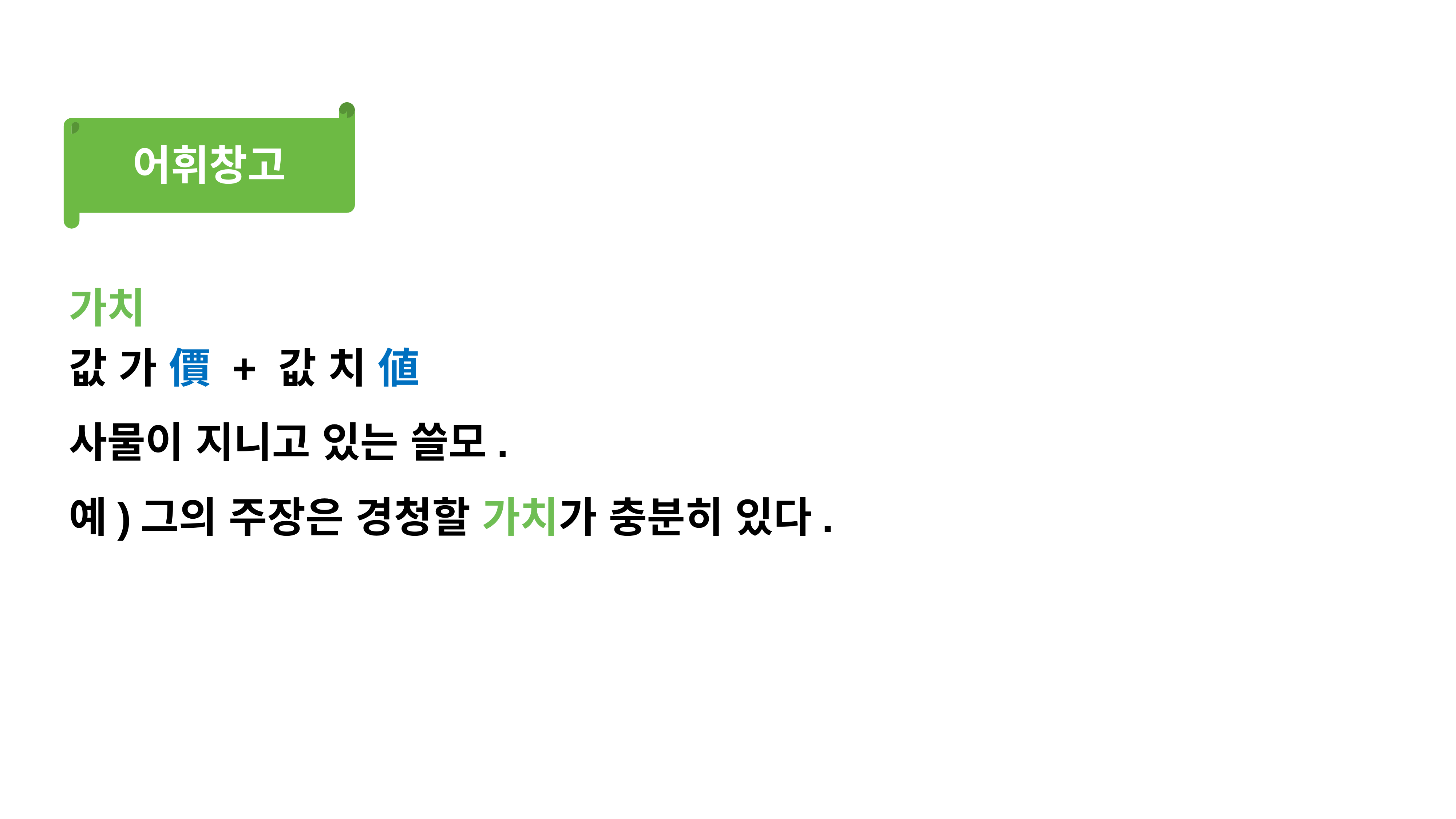

어휘창고
가치
값 가 價 + 값 치 値
사물이 지니고 있는 쓸모.
예) 그의 주장은 경청할 가치가 충분히 있다.